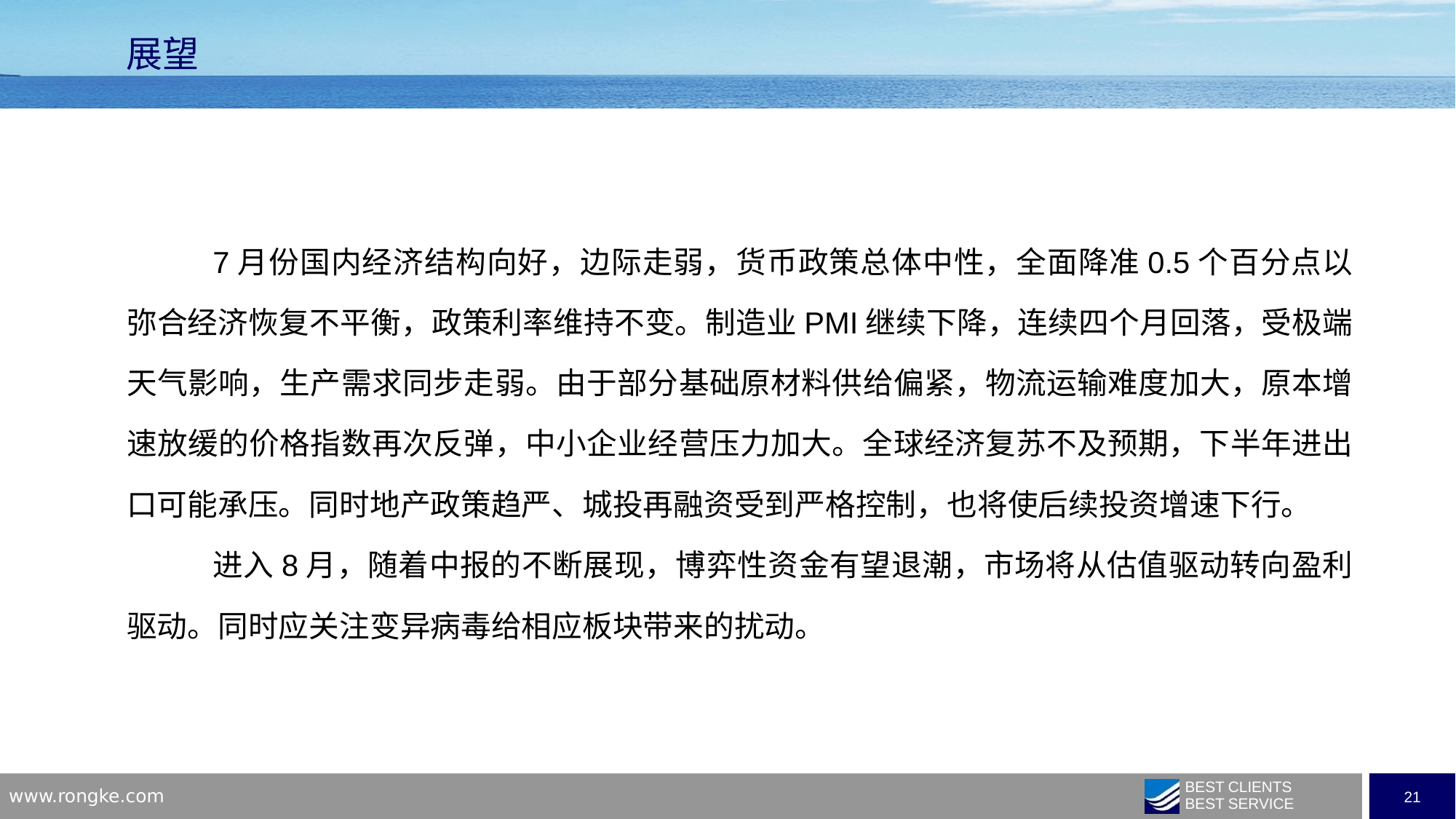

展望

7月份国内经济结构向好，边际走弱，货币政策总体中性，全面降准0.5个百分点以弥合经济恢复不平衡，政策利率维持不变。制造业PMI继续下降，连续四个月回落，受极端天气影响，生产需求同步走弱。由于部分基础原材料供给偏紧，物流运输难度加大，原本增速放缓的价格指数再次反弹，中小企业经营压力加大。全球经济复苏不及预期，下半年进出口可能承压。同时地产政策趋严、城投再融资受到严格控制，也将使后续投资增速下行。
进入8月，随着中报的不断展现，博弈性资金有望退潮，市场将从估值驱动转向盈利驱动。同时应关注变异病毒给相应板块带来的扰动。